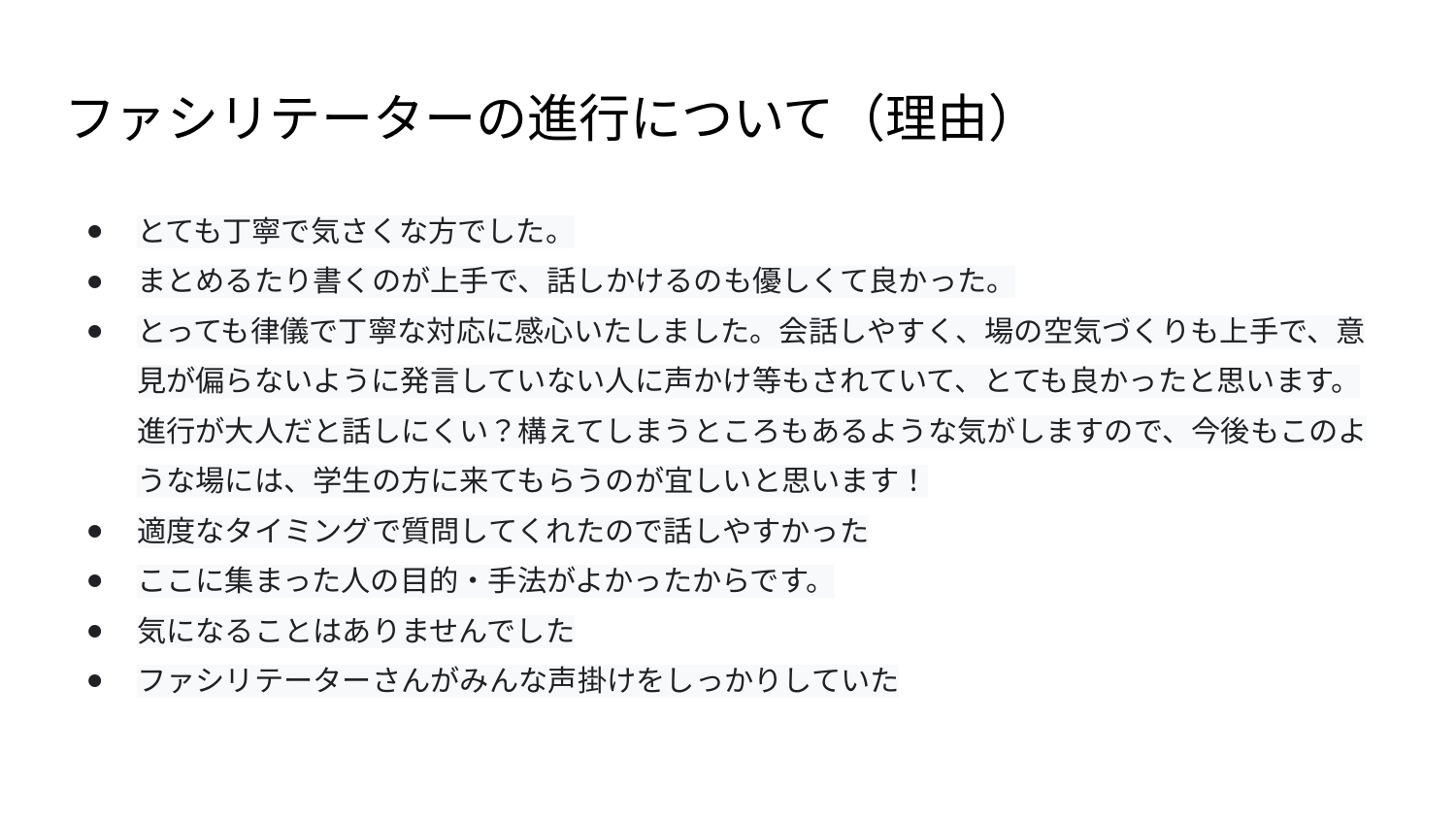

# ファシリテーターの進行について（理由）
とても丁寧で気さくな方でした。
まとめるたり書くのが上手で、話しかけるのも優しくて良かった。
とっても律儀で丁寧な対応に感心いたしました。会話しやすく、場の空気づくりも上手で、意見が偏らないように発言していない人に声かけ等もされていて、とても良かったと思います。進行が大人だと話しにくい？構えてしまうところもあるような気がしますので、今後もこのような場には、学生の方に来てもらうのが宜しいと思います！
適度なタイミングで質問してくれたので話しやすかった
ここに集まった人の目的・手法がよかったからです。
気になることはありませんでした
ファシリテーターさんがみんな声掛けをしっかりしていた